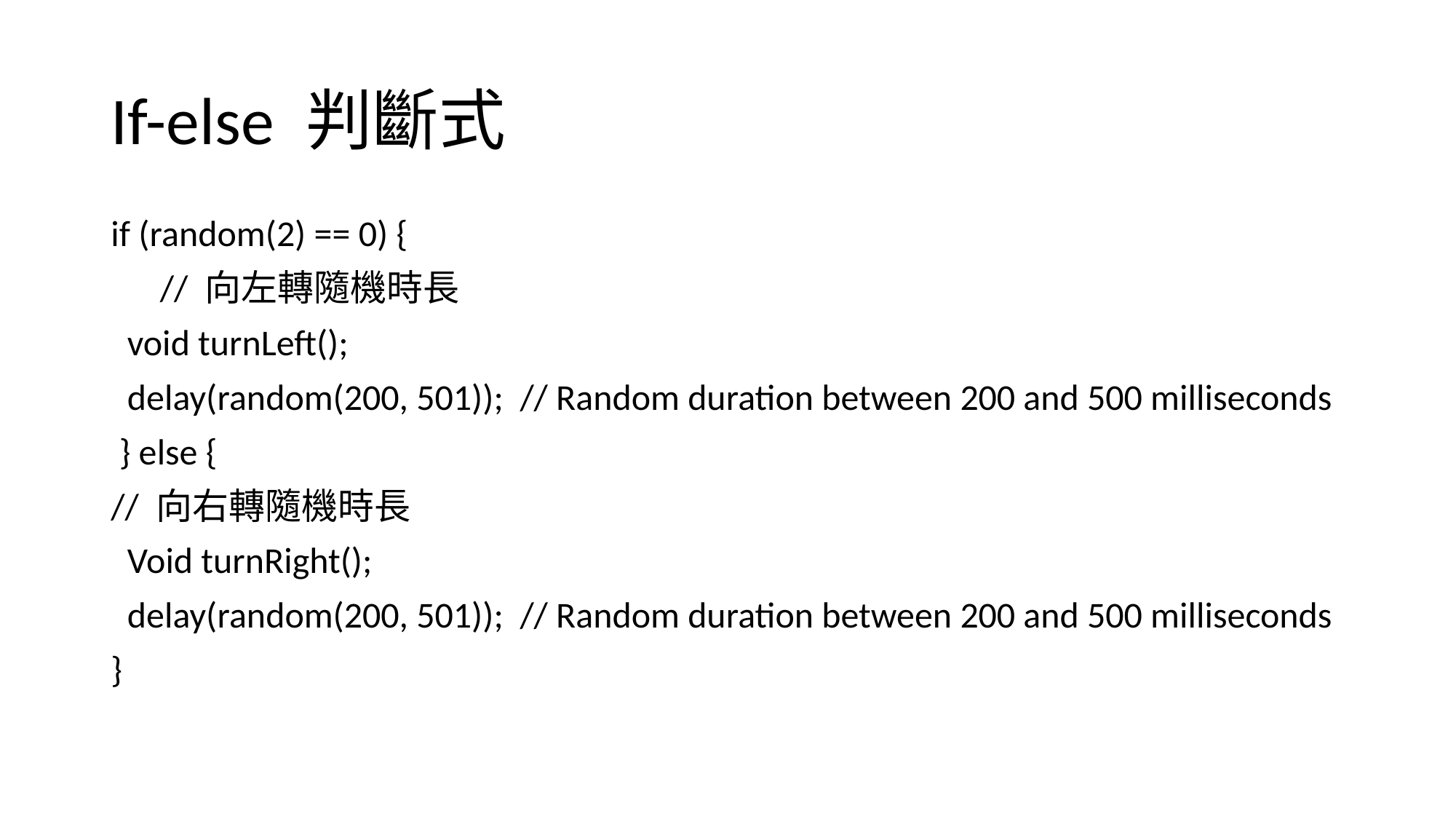

# If-else 判斷式
if (random(2) == 0) {
      // 向左轉隨機時長
  void turnLeft();
  delay(random(200, 501));  // Random duration between 200 and 500 milliseconds
 } else {
// 向右轉隨機時長
  Void turnRight();
  delay(random(200, 501));  // Random duration between 200 and 500 milliseconds
}